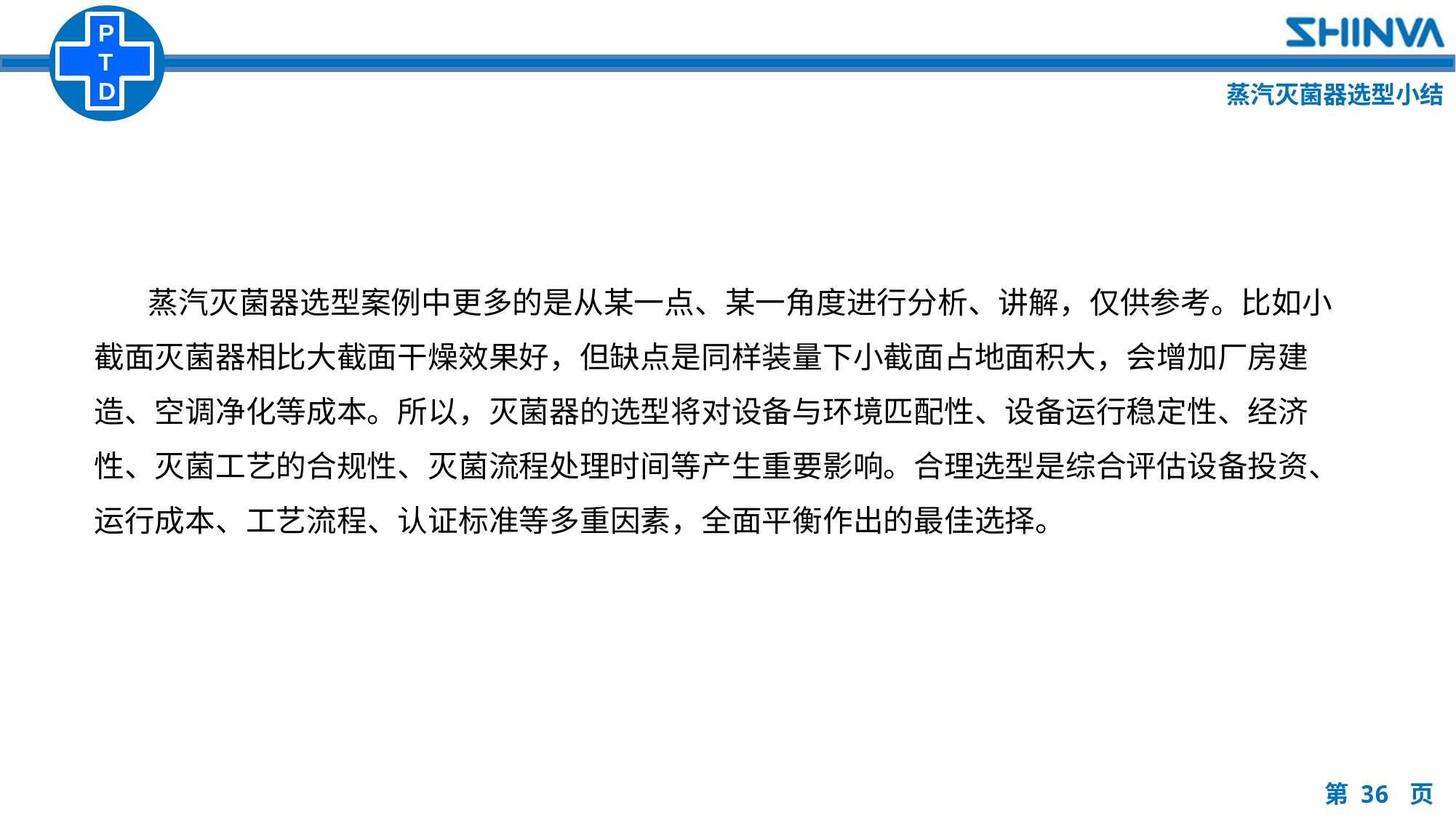

蒸汽灭菌器选型小结
       蒸汽灭菌器选型案例中更多的是从某一点、某一角度进行分析、讲解，仅供参考。比如小截面灭菌器相比大截面干燥效果好，但缺点是同样装量下小截面占地面积大，会增加厂房建造、空调净化等成本。所以，灭菌器的选型将对设备与环境匹配性、设备运行稳定性、经济性、灭菌工艺的合规性、灭菌流程处理时间等产生重要影响。合理选型是综合评估设备投资、运行成本、工艺流程、认证标准等多重因素，全面平衡作出的最佳选择。